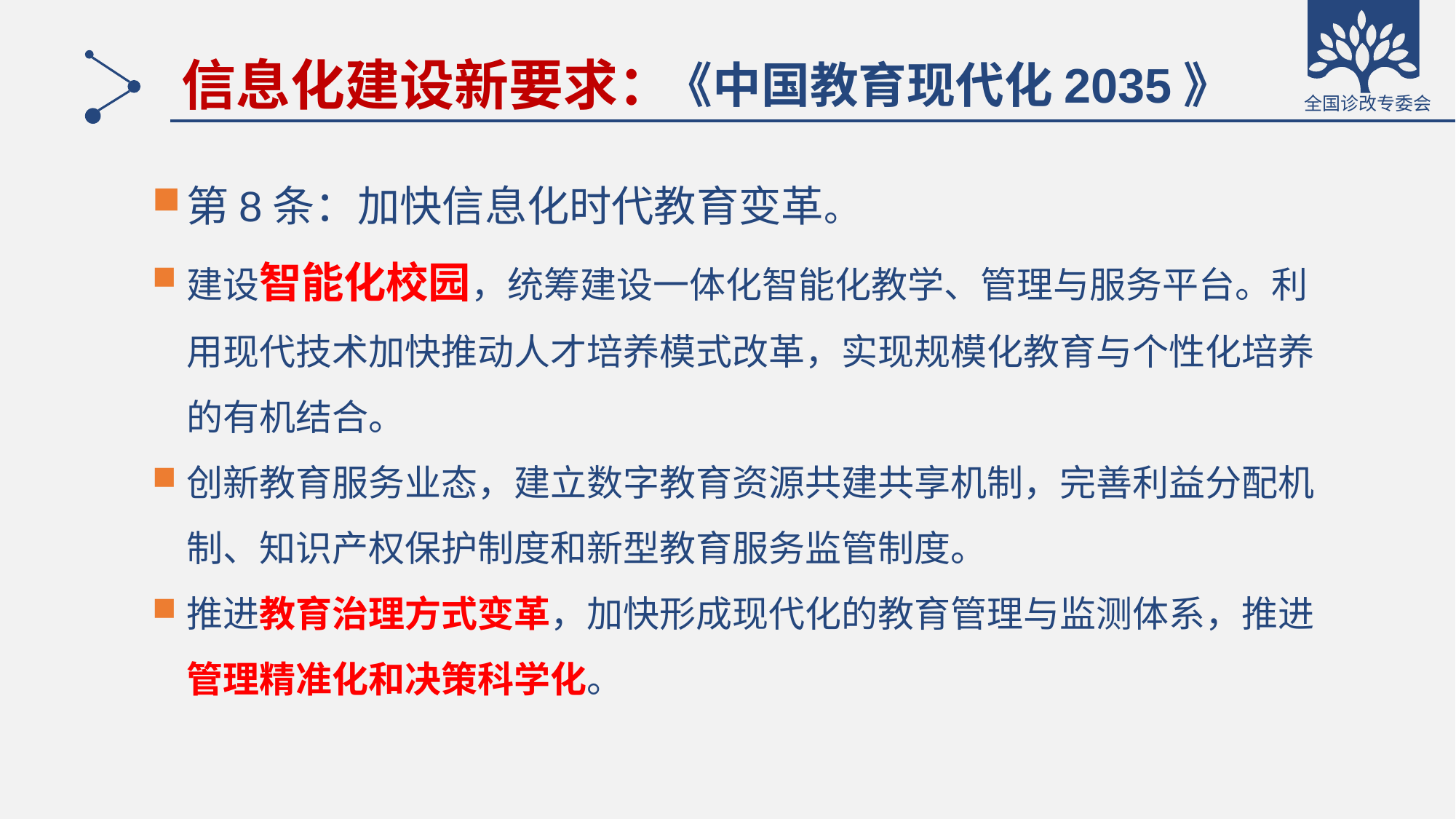

信息化建设新要求：
《中国教育现代化2035》
第8条：加快信息化时代教育变革。
建设智能化校园，统筹建设一体化智能化教学、管理与服务平台。利用现代技术加快推动人才培养模式改革，实现规模化教育与个性化培养的有机结合。
创新教育服务业态，建立数字教育资源共建共享机制，完善利益分配机制、知识产权保护制度和新型教育服务监管制度。
推进教育治理方式变革，加快形成现代化的教育管理与监测体系，推进管理精准化和决策科学化。